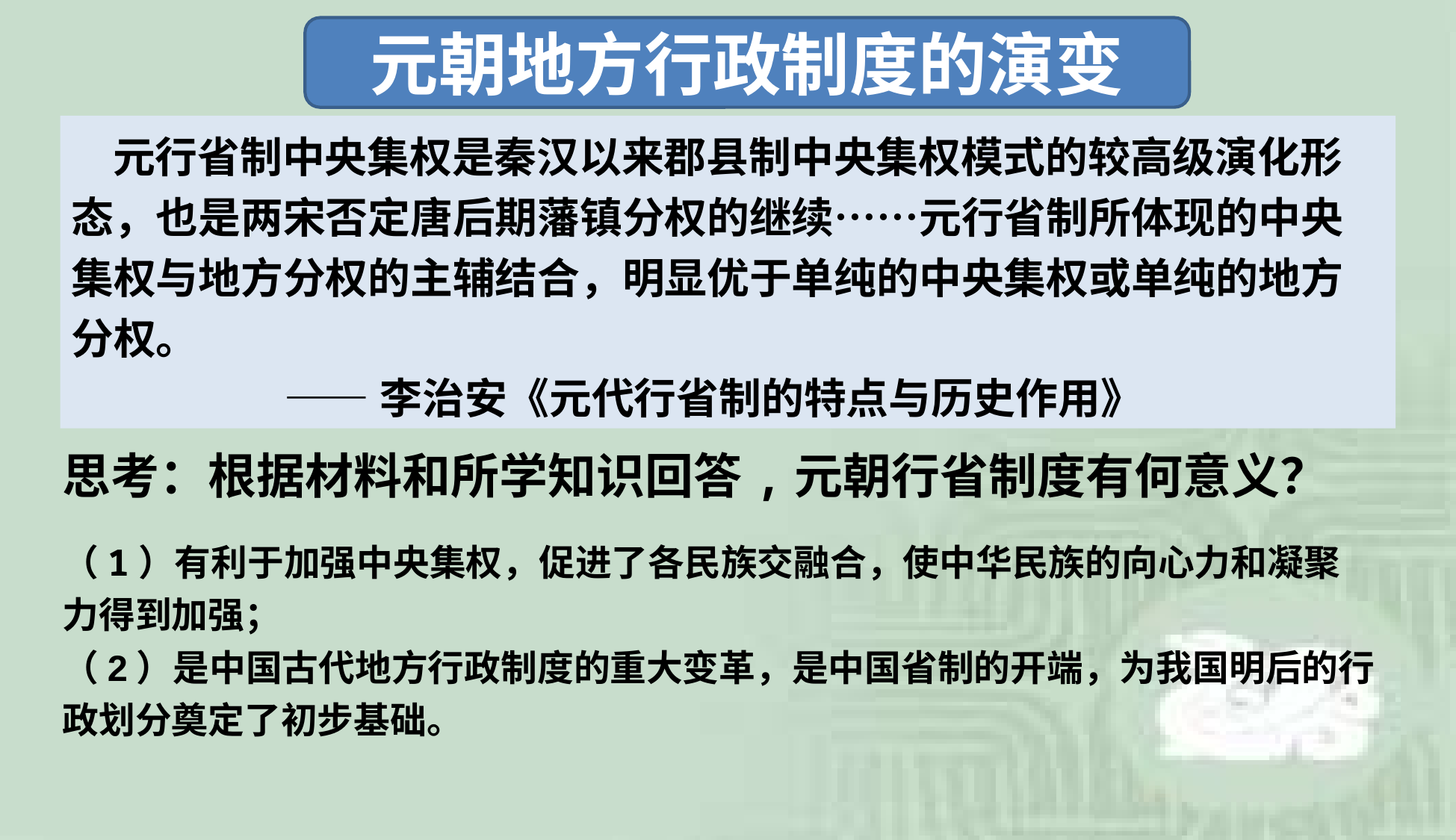

元朝地方行政制度的演变
    元行省制中央集权是秦汉以来郡县制中央集权模式的较高级演化形态，也是两宋否定唐后期藩镇分权的继续……元行省制所体现的中央集权与地方分权的主辅结合，明显优于单纯的中央集权或单纯的地方分权。
                      ——李治安《元代行省制的特点与历史作用》
思考：根据材料和所学知识回答,元朝行省制度有何意义？
（1）有利于加强中央集权，促进了各民族交融合，使中华民族的向心力和凝聚力得到加强；
（2）是中国古代地方行政制度的重大变革，是中国省制的开端，为我国明后的行政划分奠定了初步基础。